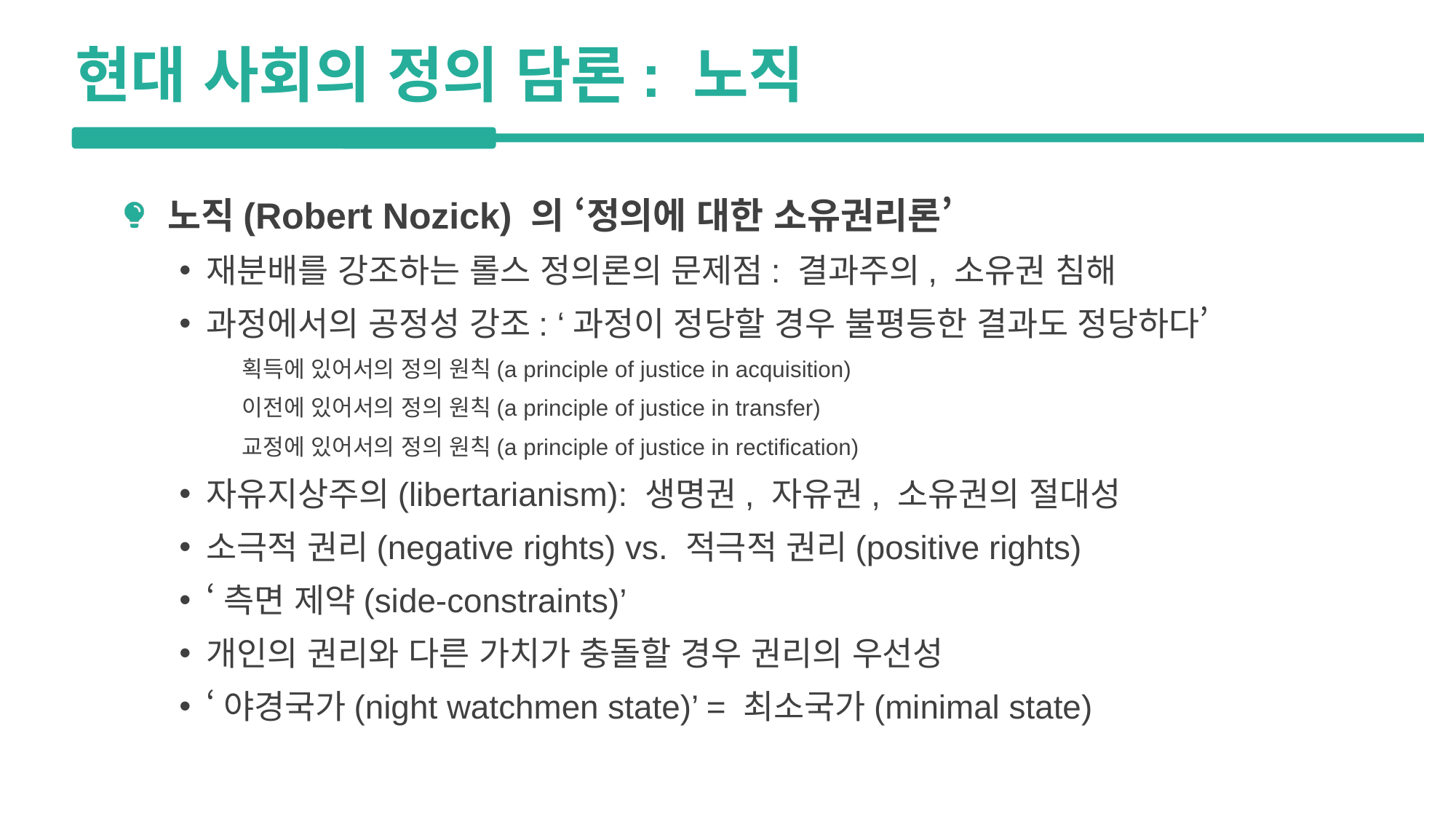

현대 사회의 정의 담론: 노직
노직(Robert Nozick) 의 ‘정의에 대한 소유권리론’
재분배를 강조하는 롤스 정의론의 문제점: 결과주의, 소유권 침해
과정에서의 공정성 강조: ‘과정이 정당할 경우 불평등한 결과도 정당하다’
획득에 있어서의 정의 원칙(a principle of justice in acquisition)
이전에 있어서의 정의 원칙(a principle of justice in transfer)
교정에 있어서의 정의 원칙(a principle of justice in rectification)
자유지상주의(libertarianism): 생명권, 자유권, 소유권의 절대성
소극적 권리(negative rights) vs. 적극적 권리(positive rights)
‘측면 제약(side-constraints)’
개인의 권리와 다른 가치가 충돌할 경우 권리의 우선성
‘야경국가(night watchmen state)’ = 최소국가(minimal state)